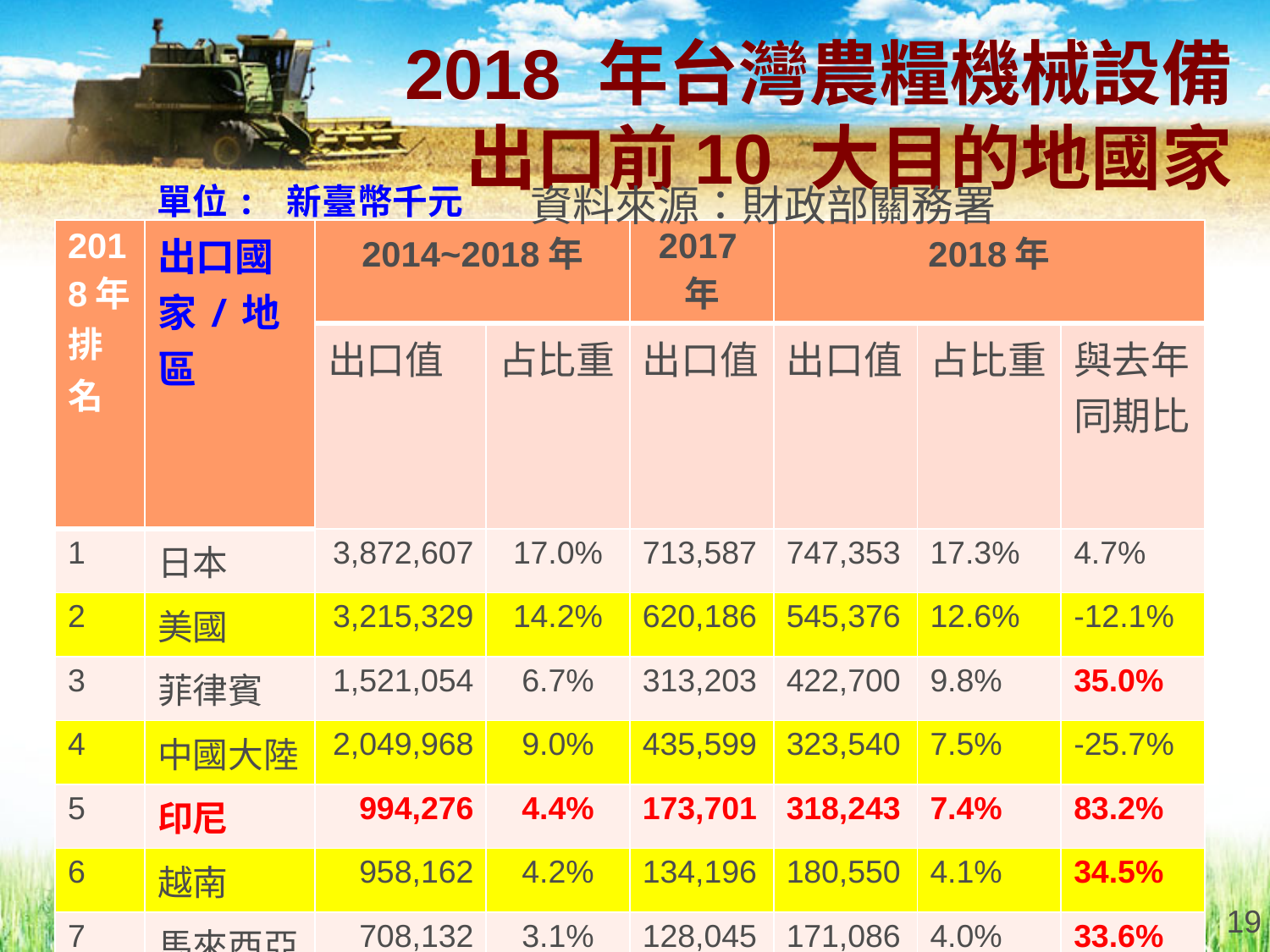

# 2018 年台灣農糧機械設備出口前10 大目的地國家
單位: 新臺幣千元
資料來源：財政部關務署
| 2018年排名 | 出口國家/地區 | 2014~2018年 |  | 2017年 | 2018年 |  |  |
| --- | --- | --- | --- | --- | --- | --- | --- |
|  |  | 出口值 | 占比重 | 出口值 | 出口值 | 占比重 | 與去年同期比 |
| 1 | 日本 | 3,872,607 | 17.0% | 713,587 | 747,353 | 17.3% | 4.7% |
| 2 | 美國 | 3,215,329 | 14.2% | 620,186 | 545,376 | 12.6% | -12.1% |
| 3 | 菲律賓 | 1,521,054 | 6.7% | 313,203 | 422,700 | 9.8% | 35.0% |
| 4 | 中國大陸 | 2,049,968 | 9.0% | 435,599 | 323,540 | 7.5% | -25.7% |
| 5 | 印尼 | 994,276 | 4.4% | 173,701 | 318,243 | 7.4% | 83.2% |
| 6 | 越南 | 958,162 | 4.2% | 134,196 | 180,550 | 4.1% | 34.5% |
| 7 | 馬來西亞 | 708,132 | 3.1% | 128,045 | 171,086 | 4.0% | 33.6% |
| 8 | 泰國 | 1,031,333 | 4.5% | 162,395 | 155,560 | 3.5% | -4.2% |
| 9 | 印度 | 771,288 | 3.4% | 158,060 | 125,162 | 2.9% | -20.8% |
| 10 | 柬埔寨 | 457,298 | 2.0% | 84,365 | 118,304 | 2.7% | 40.2% |
19